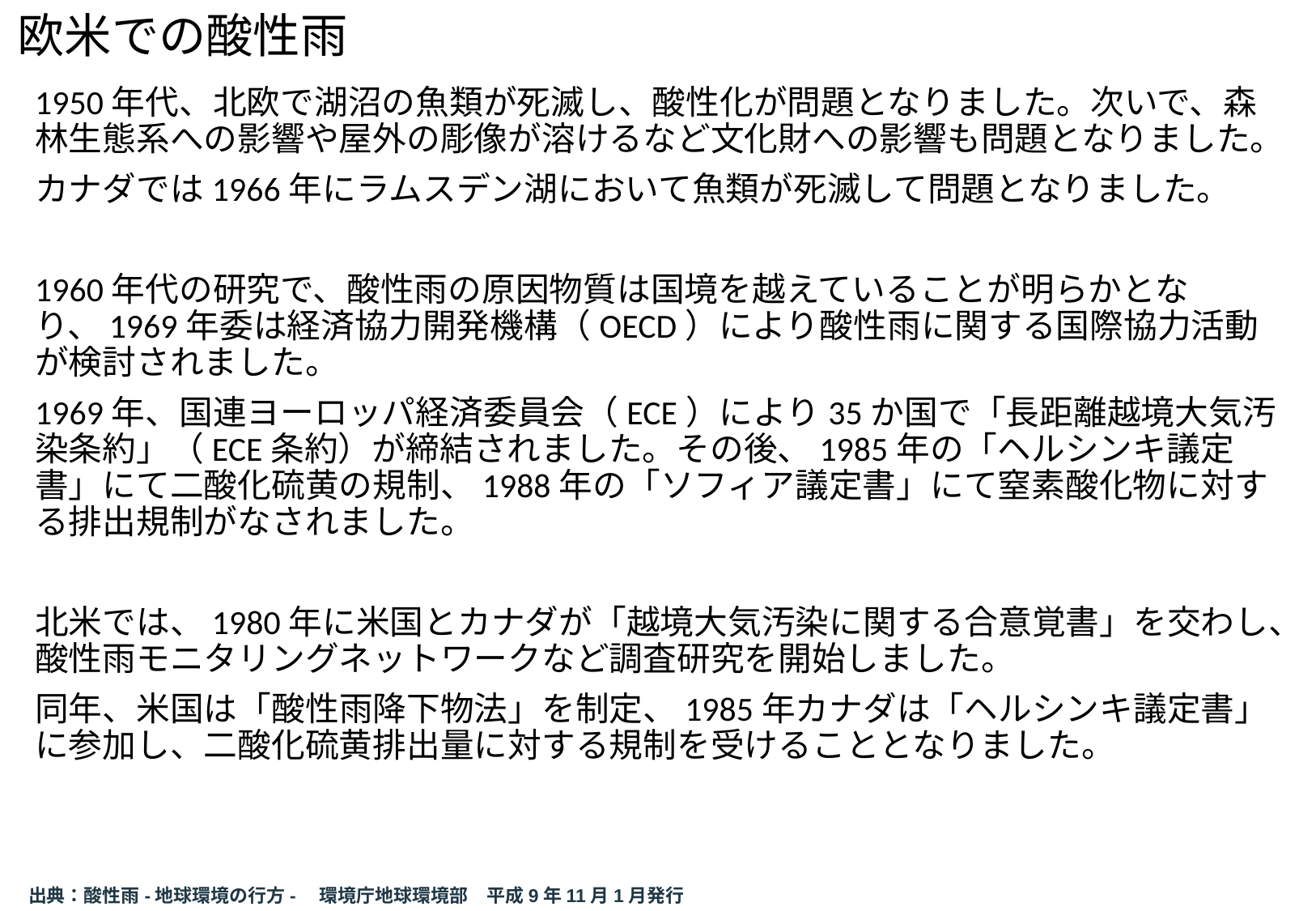

欧米での酸性雨
1950年代、北欧で湖沼の魚類が死滅し、酸性化が問題となりました。次いで、森林生態系への影響や屋外の彫像が溶けるなど文化財への影響も問題となりました。
カナダでは1966年にラムスデン湖において魚類が死滅して問題となりました。

1960年代の研究で、酸性雨の原因物質は国境を越えていることが明らかとなり、1969年委は経済協力開発機構（OECD）により酸性雨に関する国際協力活動が検討されました。
1969年、国連ヨーロッパ経済委員会（ECE）により35か国で「長距離越境大気汚染条約」（ECE条約）が締結されました。その後、1985年の「ヘルシンキ議定書」にて二酸化硫黄の規制、1988年の「ソフィア議定書」にて窒素酸化物に対する排出規制がなされました。

北米では、1980年に米国とカナダが「越境大気汚染に関する合意覚書」を交わし、酸性雨モニタリングネットワークなど調査研究を開始しました。
同年、米国は「酸性雨降下物法」を制定、1985年カナダは「ヘルシンキ議定書」に参加し、二酸化硫黄排出量に対する規制を受けることとなりました。

出典：酸性雨-地球環境の行方-　環境庁地球環境部　平成9年11月1月発行